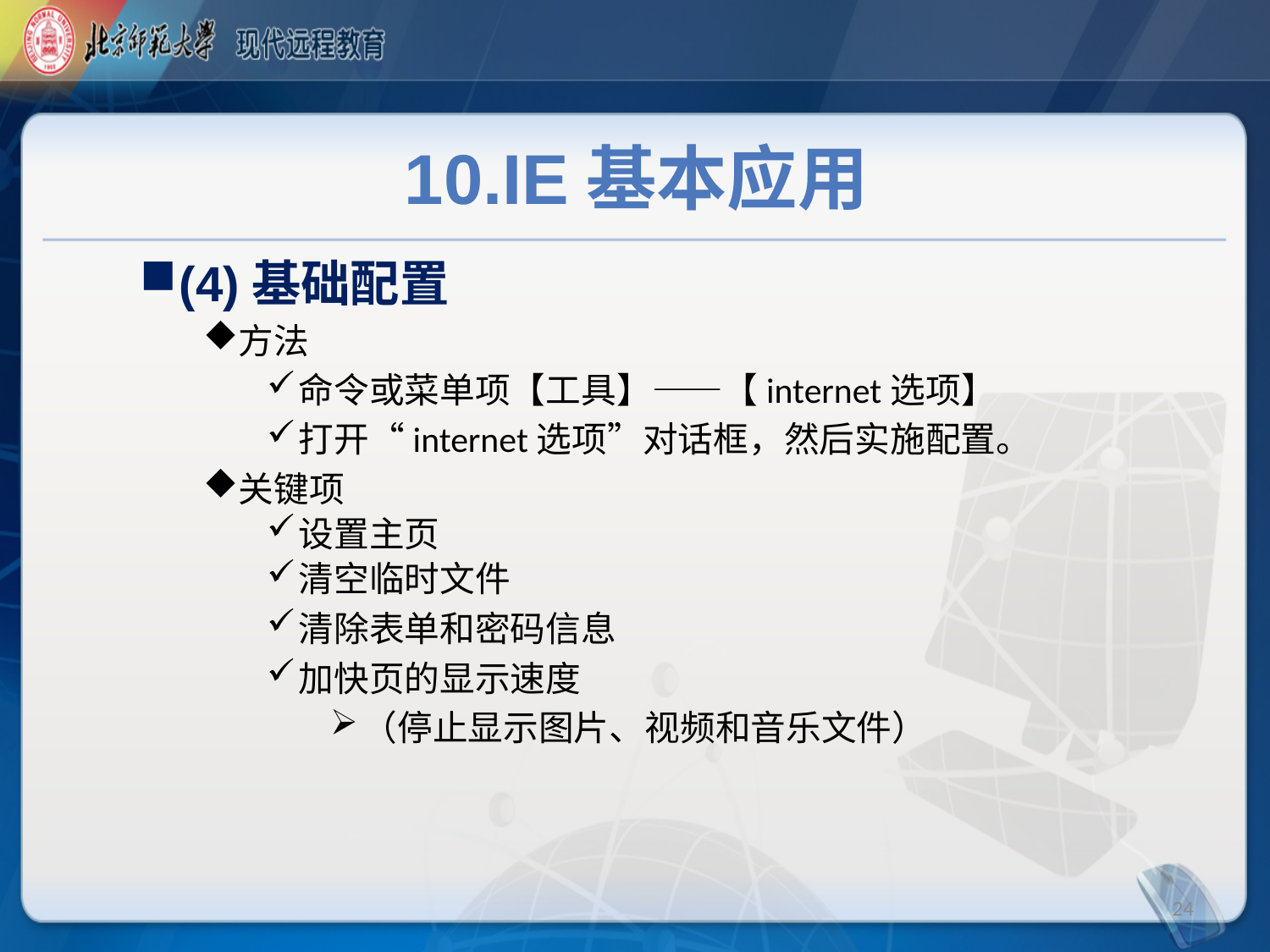

# 10.IE基本应用
(4)基础配置
方法
命令或菜单项【工具】——【internet选项】
打开“internet选项”对话框，然后实施配置。
关键项
设置主页
清空临时文件
清除表单和密码信息
加快页的显示速度
（停止显示图片、视频和音乐文件）
24